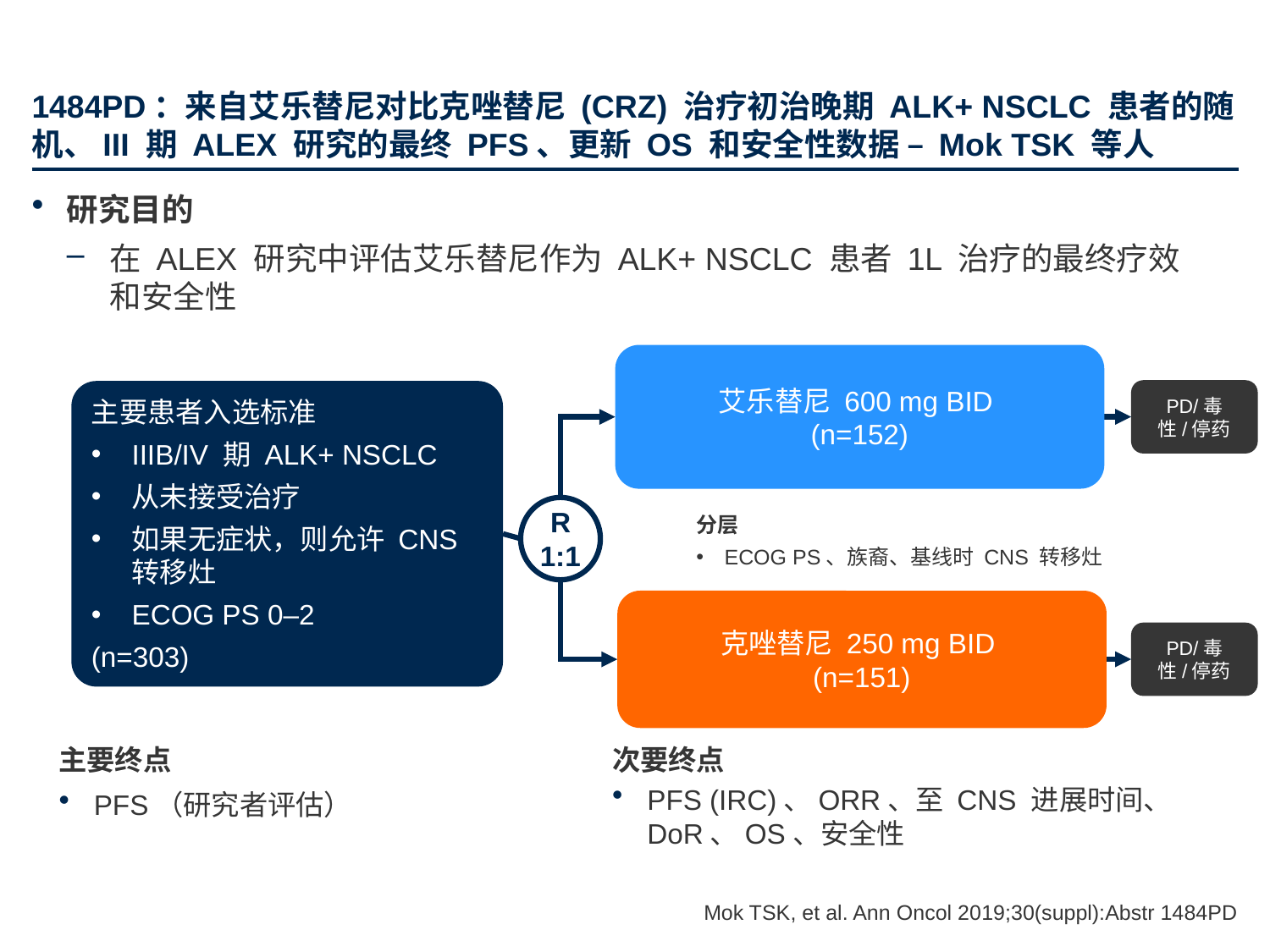

# 1484PD：来自艾乐替尼对比克唑替尼 (CRZ) 治疗初治晚期 ALK+ NSCLC 患者的随机、III 期 ALEX 研究的最终 PFS、更新 OS 和安全性数据 – Mok TSK 等人
研究目的
在 ALEX 研究中评估艾乐替尼作为 ALK+ NSCLC 患者 1L 治疗的最终疗效和安全性
艾乐替尼 600 mg BID
(n=152)
PD/毒性/停药
主要患者入选标准
IIIB/IV 期 ALK+ NSCLC
从未接受治疗
如果无症状，则允许 CNS 转移灶
ECOG PS 0–2
(n=303)
R
1:1
分层
ECOG PS、族裔、基线时 CNS 转移灶
克唑替尼 250 mg BID
(n=151)
PD/毒性/停药
主要终点
PFS（研究者评估）

次要终点
PFS (IRC)、ORR、至 CNS 进展时间、DoR、OS、安全性
Mok TSK, et al. Ann Oncol 2019;30(suppl):Abstr 1484PD